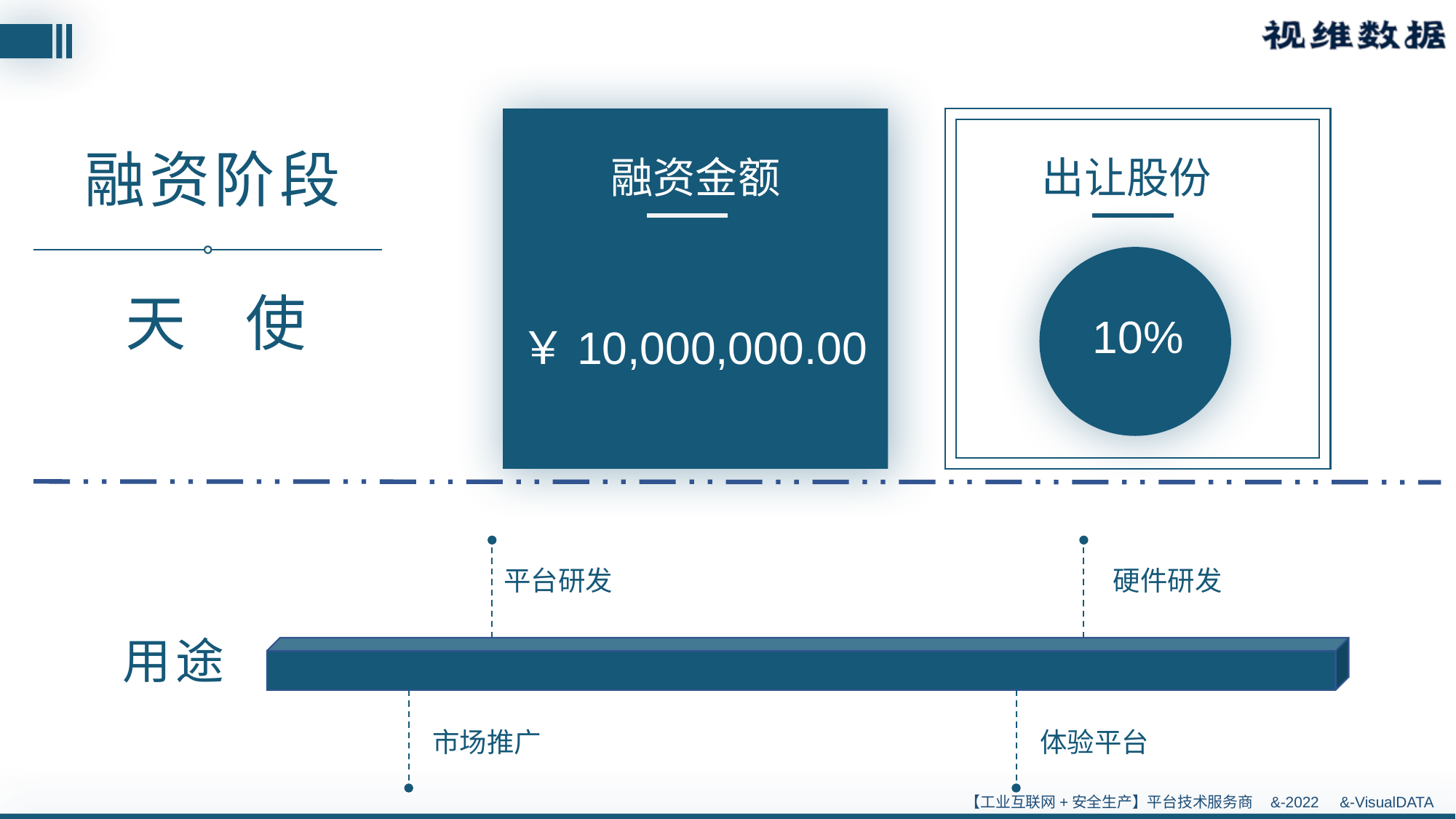

融资阶段
融资金额
出让股份

  天   使
10%
￥10,000,000.00
平台研发
硬件研发
用途

市场推广
体验平台